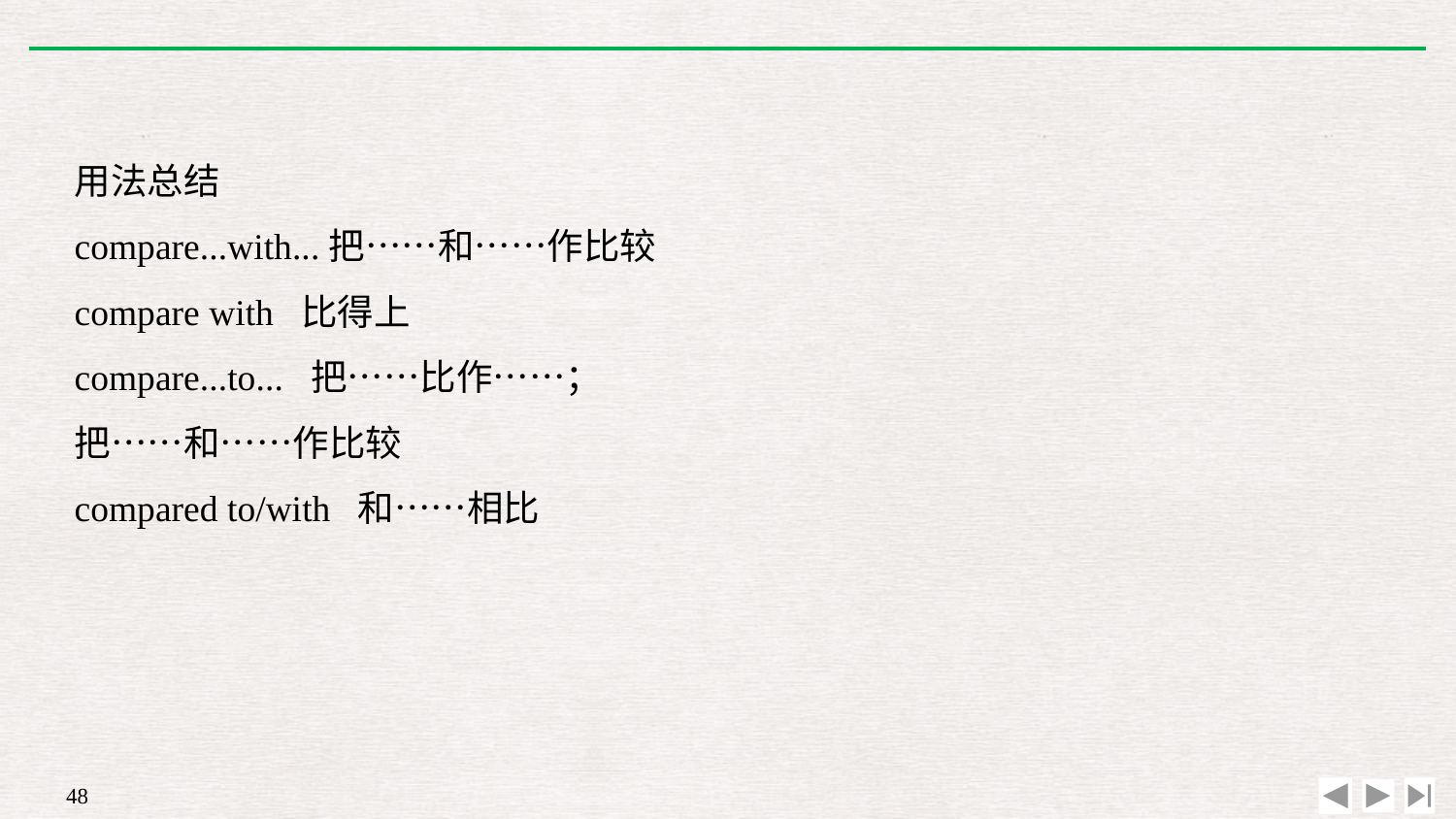

用法总结
compare...with...把……和……作比较
compare with  比得上
compare...to...  把……比作……；
把……和……作比较
compared to/with  和……相比